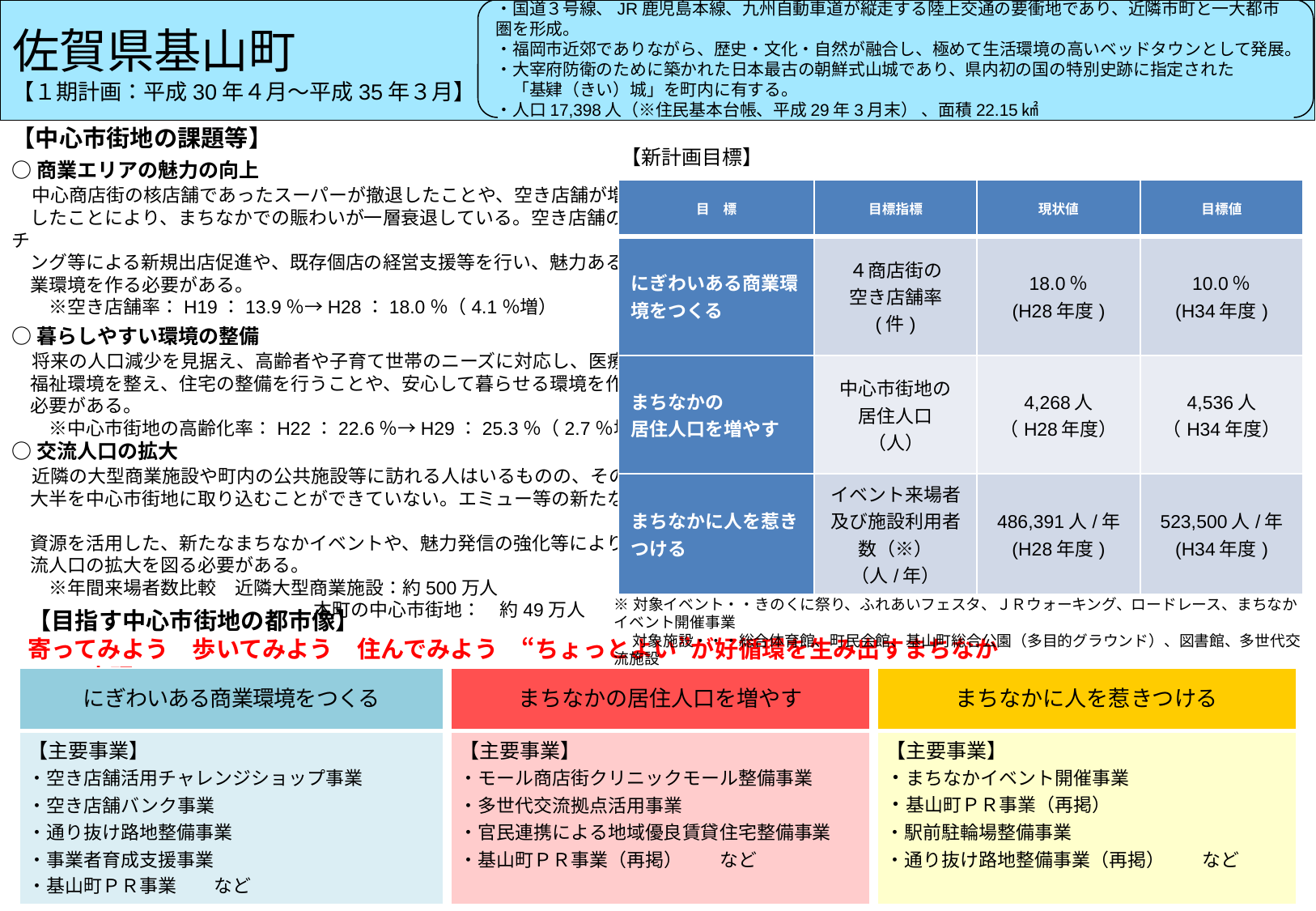

# 佐賀県基山町 【１期計画：平成30年４月～平成35年３月】
・国道３号線、JR鹿児島本線、九州自動車道が縦走する陸上交通の要衝地であり、近隣市町と一大都市圏を形成。
・福岡市近郊でありながら、歴史・文化・自然が融合し、極めて生活環境の高いベッドタウンとして発展。
・大宰府防衛のために築かれた日本最古の朝鮮式山城であり、県内初の国の特別史跡に指定された
　「基肄（きい）城」を町内に有する。
・人口17,398人（※住民基本台帳、平成29年3月末） 、面積22.15㎢
【中心市街地の課題等】
○商業エリアの魅力の向上
　中心商店街の核店舗であったスーパーが撤退したことや、空き店舗が増加
　したことにより、まちなかでの賑わいが一層衰退している。空き店舗のマッチ
　ング等による新規出店促進や、既存個店の経営支援等を行い、魅力ある商
　業環境を作る必要がある。
　　※空き店舗率：H19：13.9％→H28：18.0％（4.1％増）
○暮らしやすい環境の整備
　将来の人口減少を見据え、高齢者や子育て世帯のニーズに対応し、医療・
　福祉環境を整え、住宅の整備を行うことや、安心して暮らせる環境を作る
　必要がある。
　　※中心市街地の高齢化率：H22：22.6％→H29：25.3％（2.7％増）
○交流人口の拡大
　近隣の大型商業施設や町内の公共施設等に訪れる人はいるものの、その
　大半を中心市街地に取り込むことができていない。エミュー等の新たな地域
　資源を活用した、新たなまちなかイベントや、魅力発信の強化等により、交
　流人口の拡大を図る必要がある。
　　※年間来場者数比較　近隣大型商業施設：約500万人
　　　　　　　　　　　　　　　　 本町の中心市街地：　約49万人

【新計画目標】
| 目　標 | 目標指標 | 現状値 | 目標値 |
| --- | --- | --- | --- |
| にぎわいある商業環境をつくる | ４商店街の 空き店舗率 (件) | 18.0％ (H28年度) | 10.0％ (H34年度) |
| まちなかの 居住人口を増やす | 中心市街地の 居住人口 （人） | 4,268人 （H28年度） | 4,536人 （H34年度） |
| まちなかに人を惹きつける | イベント来場者及び施設利用者数（※） （人/年） | 486,391人/年 (H28年度) | 523,500人/年 (H34年度) |
※対象イベント・・きのくに祭り、ふれあいフェスタ、ＪＲウォーキング、ロードレース、まちなかイベント開催事業
　 対象施設・・・総合体育館、町民会館、基山町総合公園（多目的グラウンド）、図書館、多世代交流施設
【目指す中心市街地の都市像】
寄ってみよう　歩いてみよう　住んでみよう　“ちょっとよい”が好循環を生み出すまちなかの実現
| にぎわいある商業環境をつくる | まちなかの居住人口を増やす | まちなかに人を惹きつける |
| --- | --- | --- |
| 【主要事業】 ・空き店舗活用チャレンジショップ事業 ・空き店舗バンク事業　 ・通り抜け路地整備事業 ・事業者育成支援事業　 ・基山町ＰＲ事業　　など | 【主要事業】 ・モール商店街クリニックモール整備事業 ・多世代交流拠点活用事業 ・官民連携による地域優良賃貸住宅整備事業 ・基山町ＰＲ事業（再掲）　　など | 【主要事業】 ・まちなかイベント開催事業 ・基山町ＰＲ事業（再掲） ・駅前駐輪場整備事業 ・通り抜け路地整備事業（再掲）　　など |